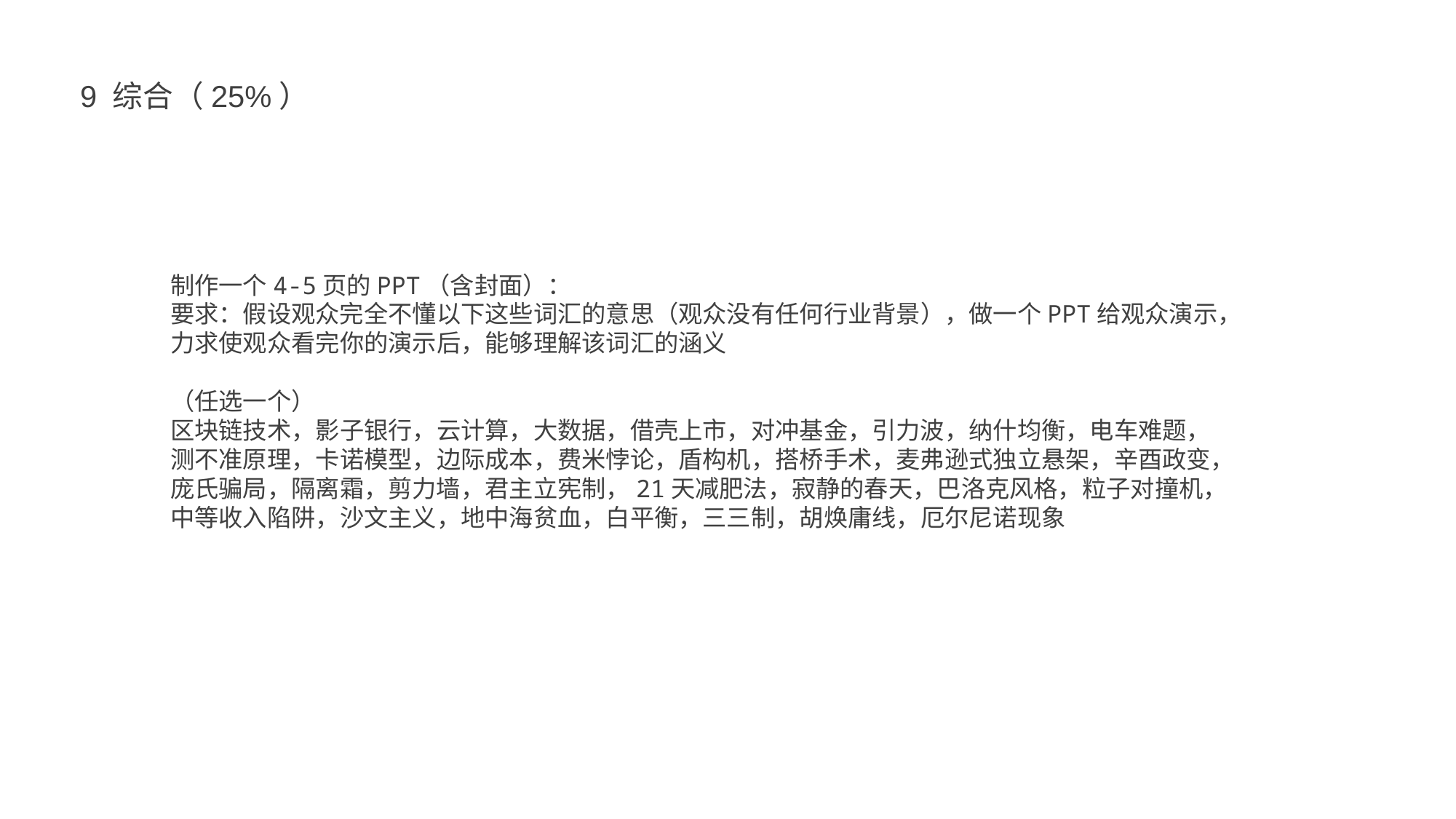

9 综合（25%）
制作一个4-5页的PPT（含封面）：
要求：假设观众完全不懂以下这些词汇的意思（观众没有任何行业背景），做一个PPT给观众演示，
力求使观众看完你的演示后，能够理解该词汇的涵义

（任选一个）
区块链技术，影子银行，云计算，大数据，借壳上市，对冲基金，引力波，纳什均衡，电车难题，
测不准原理，卡诺模型，边际成本，费米悖论，盾构机，搭桥手术，麦弗逊式独立悬架，辛酉政变，
庞氏骗局，隔离霜，剪力墙，君主立宪制，21天减肥法，寂静的春天，巴洛克风格，粒子对撞机，
中等收入陷阱，沙文主义，地中海贫血，白平衡，三三制，胡焕庸线，厄尔尼诺现象